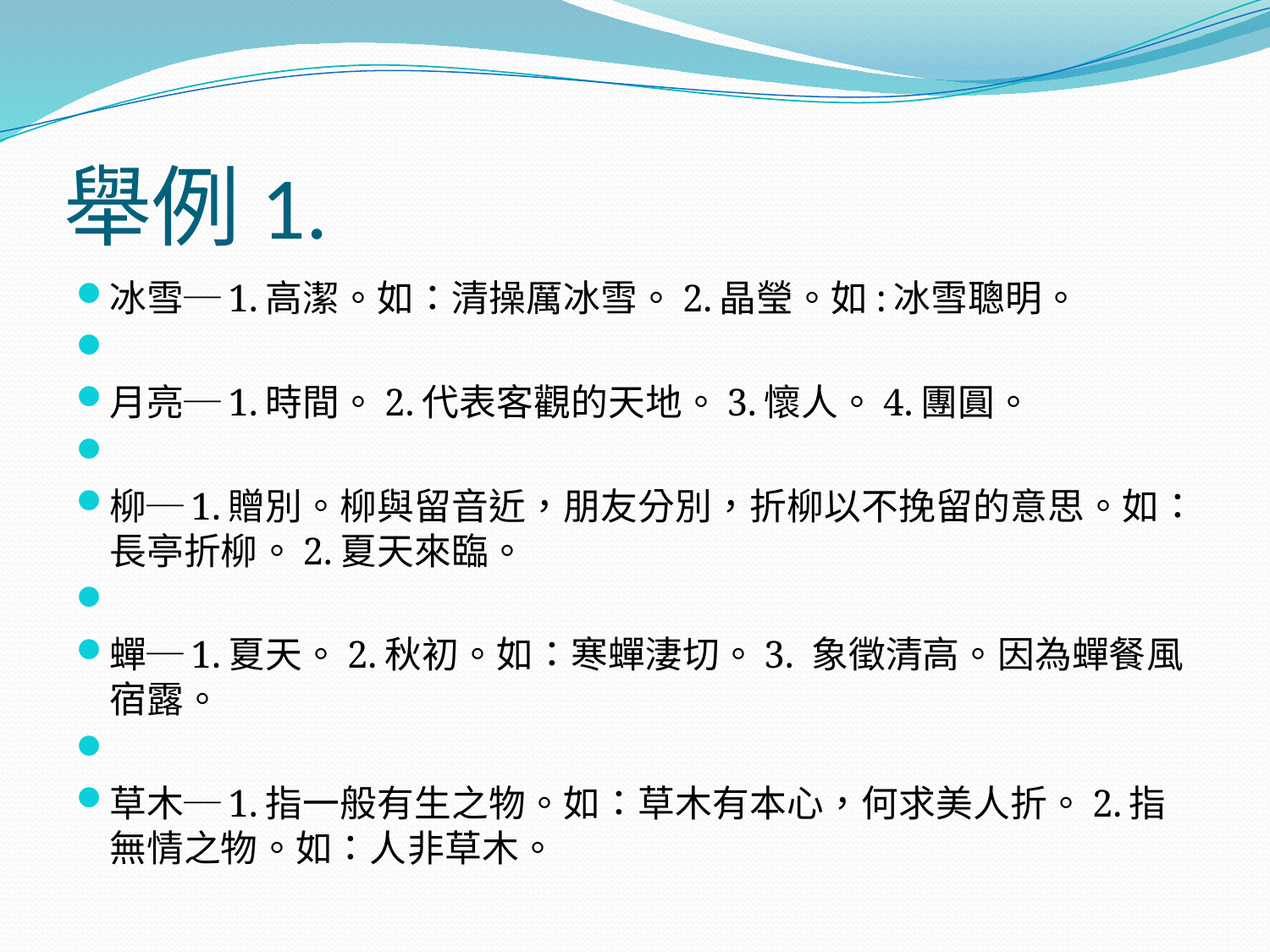

# 舉例1.
冰雪─1.高潔。如：清操厲冰雪。2.晶瑩。如:冰雪聰明。

月亮─1.時間。2.代表客觀的天地。3.懷人。4.團圓。

柳─1.贈別。柳與留音近，朋友分別，折柳以不挽留的意思。如：長亭折柳。2.夏天來臨。

蟬─1.夏天。2.秋初。如：寒蟬淒切。3. 象徵清高。因為蟬餐風宿露。

草木─1.指一般有生之物。如：草木有本心，何求美人折。2.指無情之物。如：人非草木。